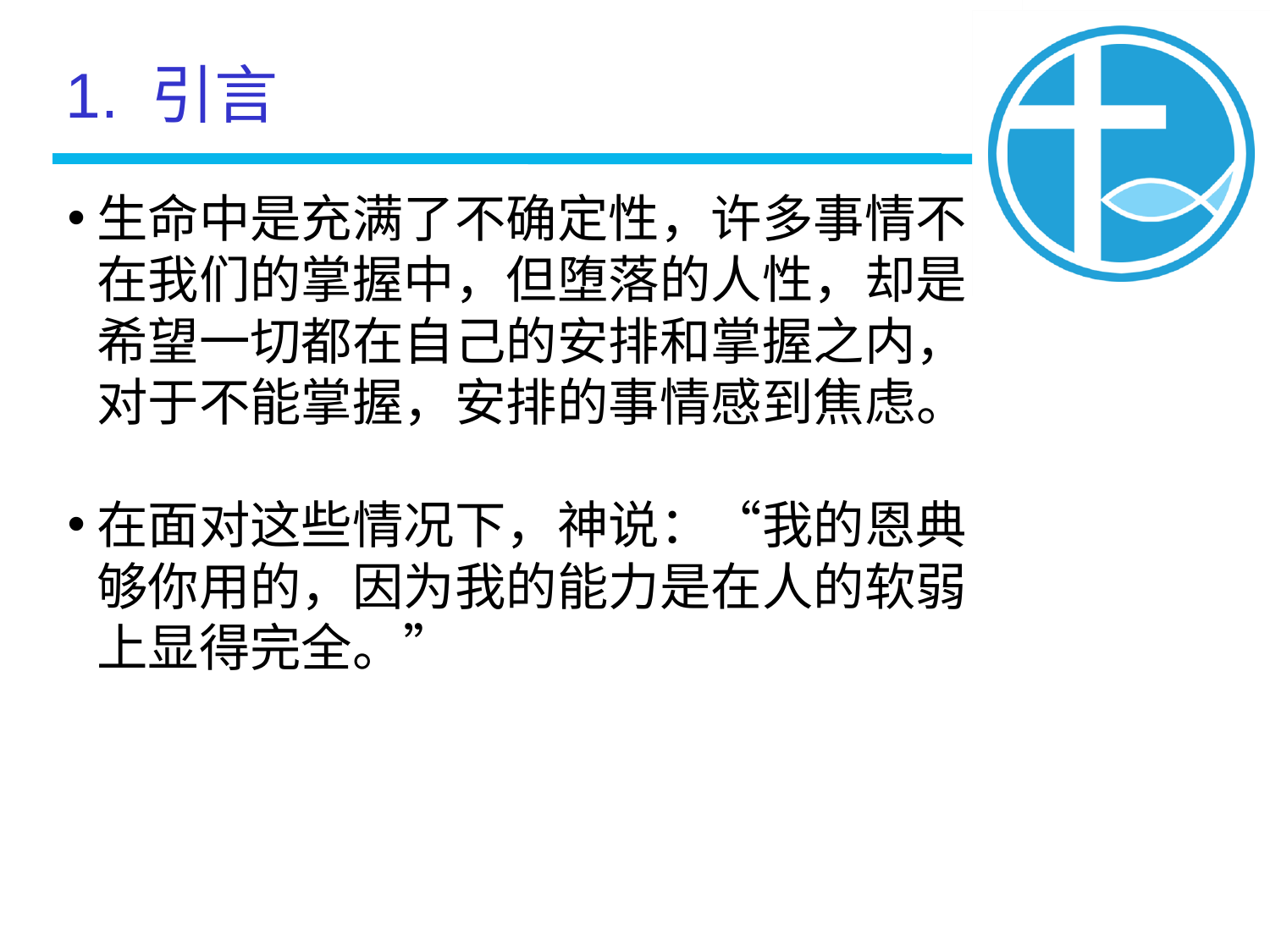

1. 引言
生命中是充满了不确定性，许多事情不在我们的掌握中，但堕落的人性，却是希望一切都在自己的安排和掌握之内，对于不能掌握，安排的事情感到焦虑。

在面对这些情况下，神说：“我的恩典够你用的，因为我的能力是在人的软弱上显得完全。”